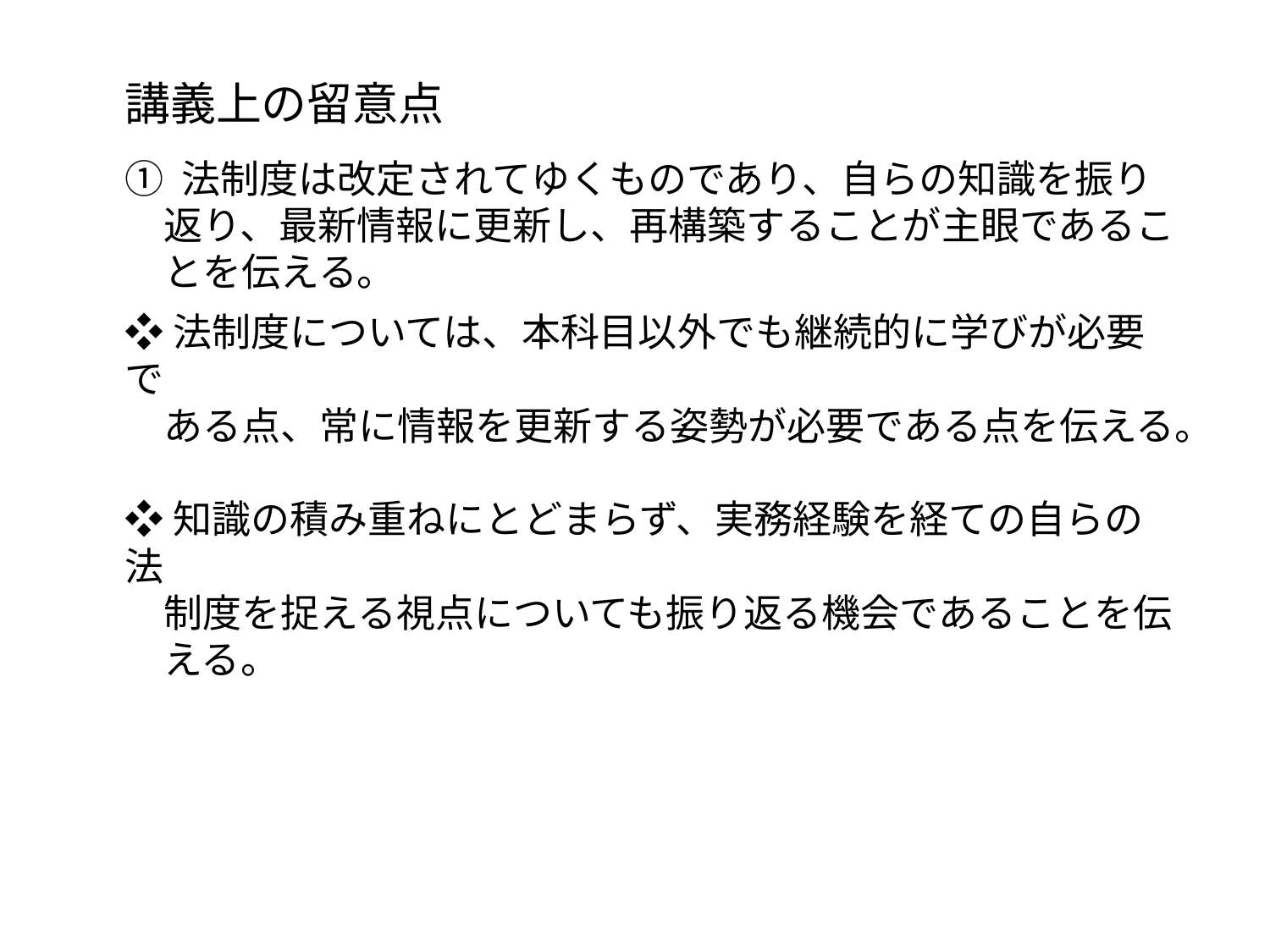

講義上の留意点

① 法制度は改定されてゆくものであり、自らの知識を振り
　返り、最新情報に更新し、再構築することが主眼であるこ
　とを伝える。

❖法制度については、本科目以外でも継続的に学びが必要で
　ある点、常に情報を更新する姿勢が必要である点を伝える。

❖知識の積み重ねにとどまらず、実務経験を経ての自らの法
　制度を捉える視点についても振り返る機会であることを伝
　える。